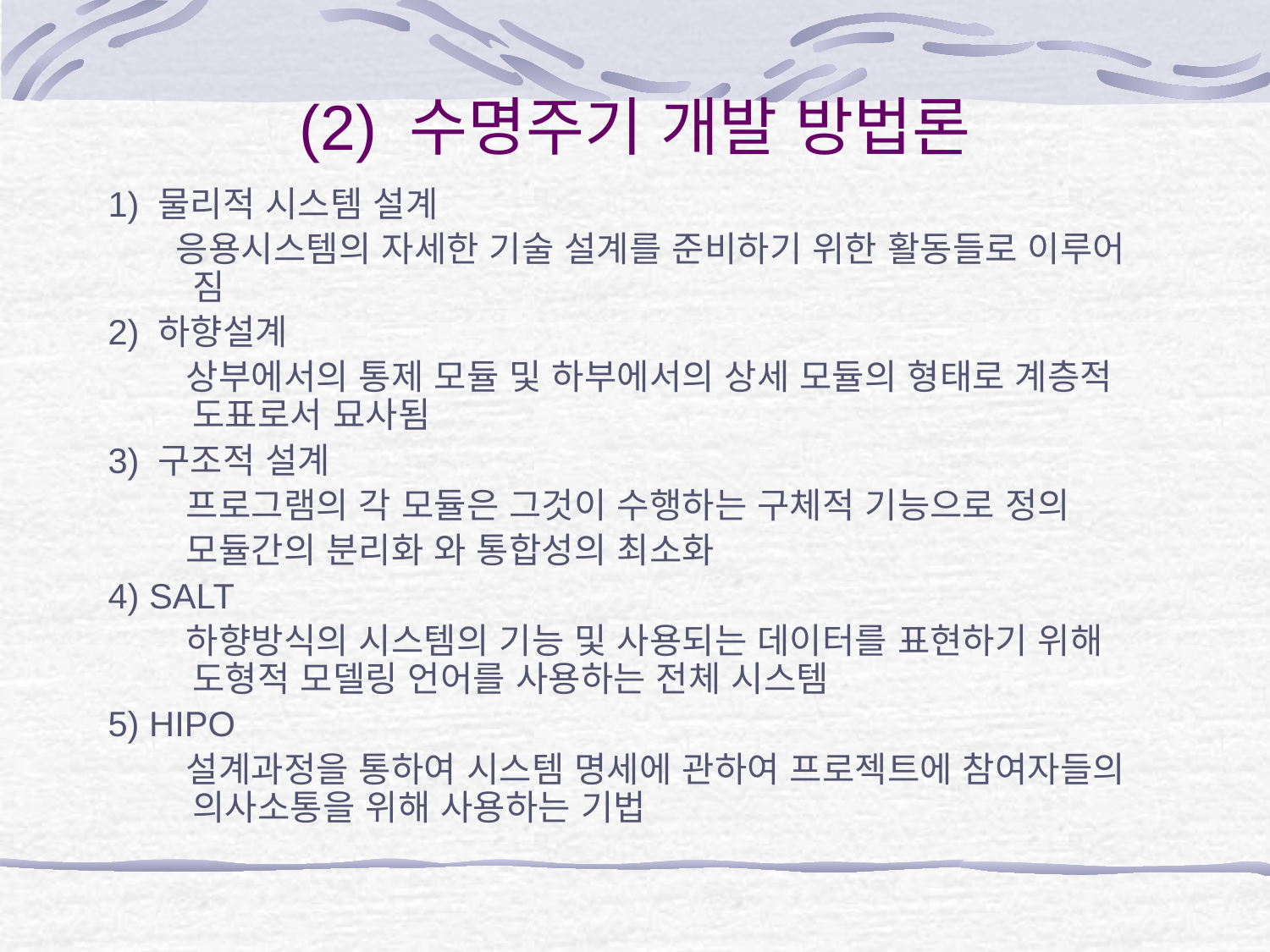

# (2) 수명주기 개발 방법론
1) 물리적 시스템 설계
      응용시스템의 자세한 기술 설계를 준비하기 위한 활동들로 이루어 짐
2) 하향설계
       상부에서의 통제 모듈 및 하부에서의 상세 모듈의 형태로 계층적 도표로서 묘사됨
3) 구조적 설계
       프로그램의 각 모듈은 그것이 수행하는 구체적 기능으로 정의
       모듈간의 분리화 와 통합성의 최소화
4) SALT
       하향방식의 시스템의 기능 및 사용되는 데이터를 표현하기 위해 도형적 모델링 언어를 사용하는 전체 시스템
5) HIPO
       설계과정을 통하여 시스템 명세에 관하여 프로젝트에 참여자들의 의사소통을 위해 사용하는 기법